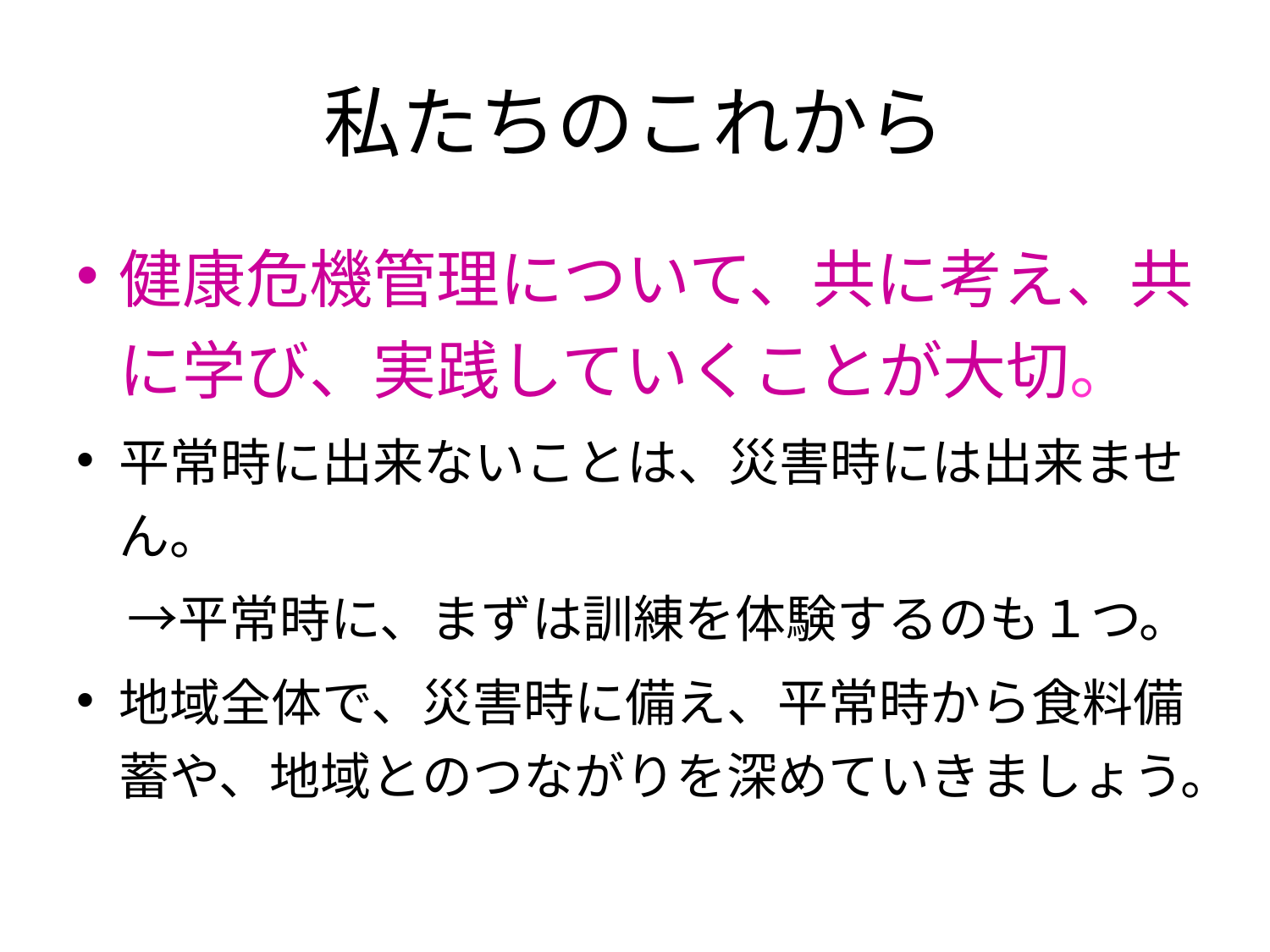

# 私たちのこれから
健康危機管理について、共に考え、共に学び、実践していくことが大切。
平常時に出来ないことは、災害時には出来ません。
　→平常時に、まずは訓練を体験するのも１つ。
地域全体で、災害時に備え、平常時から食料備蓄や、地域とのつながりを深めていきましょう。